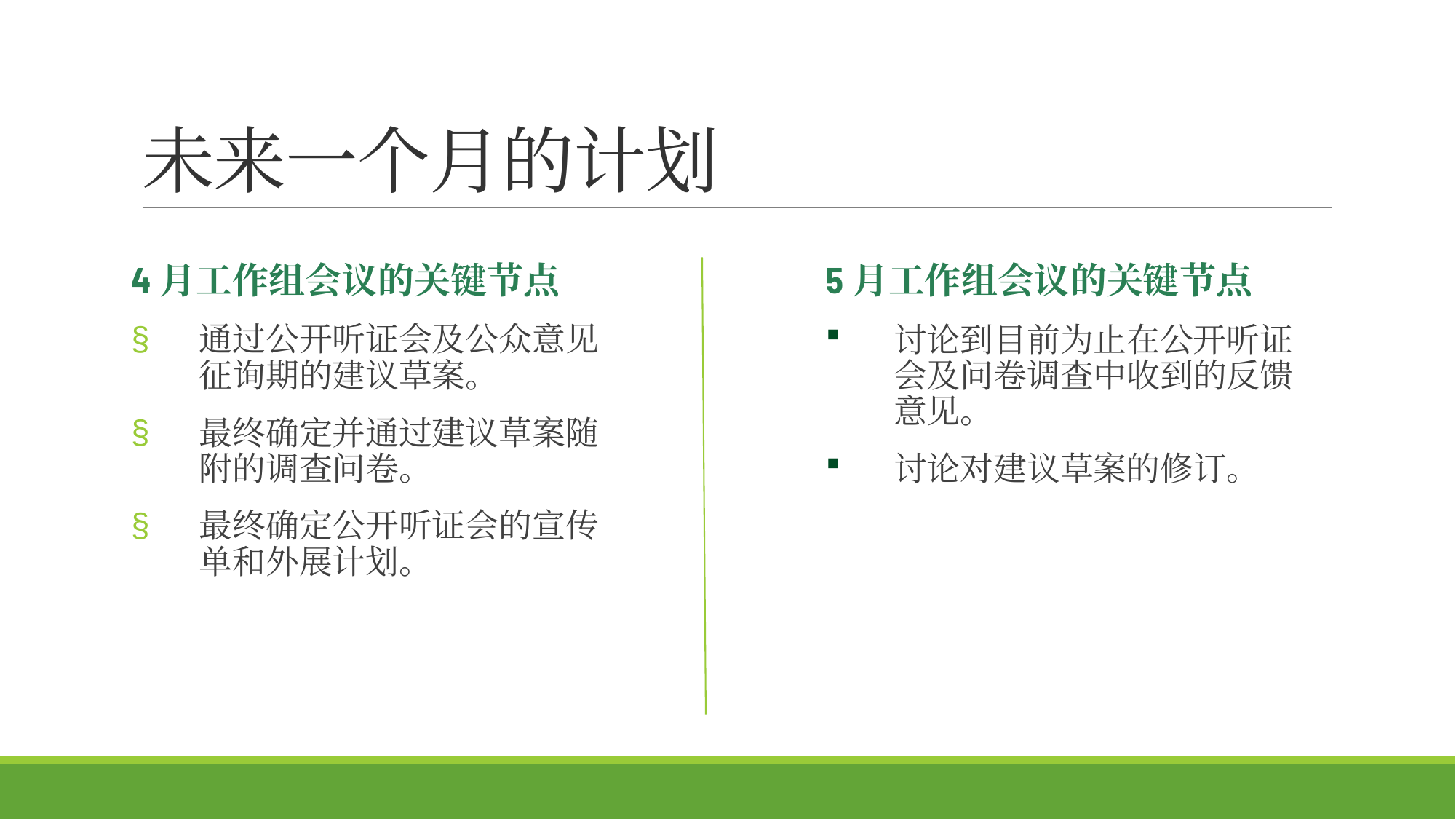

# 未来一个月的计划
4月工作组会议的关键节点
通过公开听证会及公众意见征询期的建议草案。
最终确定并通过建议草案随附的调查问卷。
最终确定公开听证会的宣传单和外展计划。

5月工作组会议的关键节点
讨论到目前为止在公开听证会及问卷调查中收到的反馈意见。
讨论对建议草案的修订。